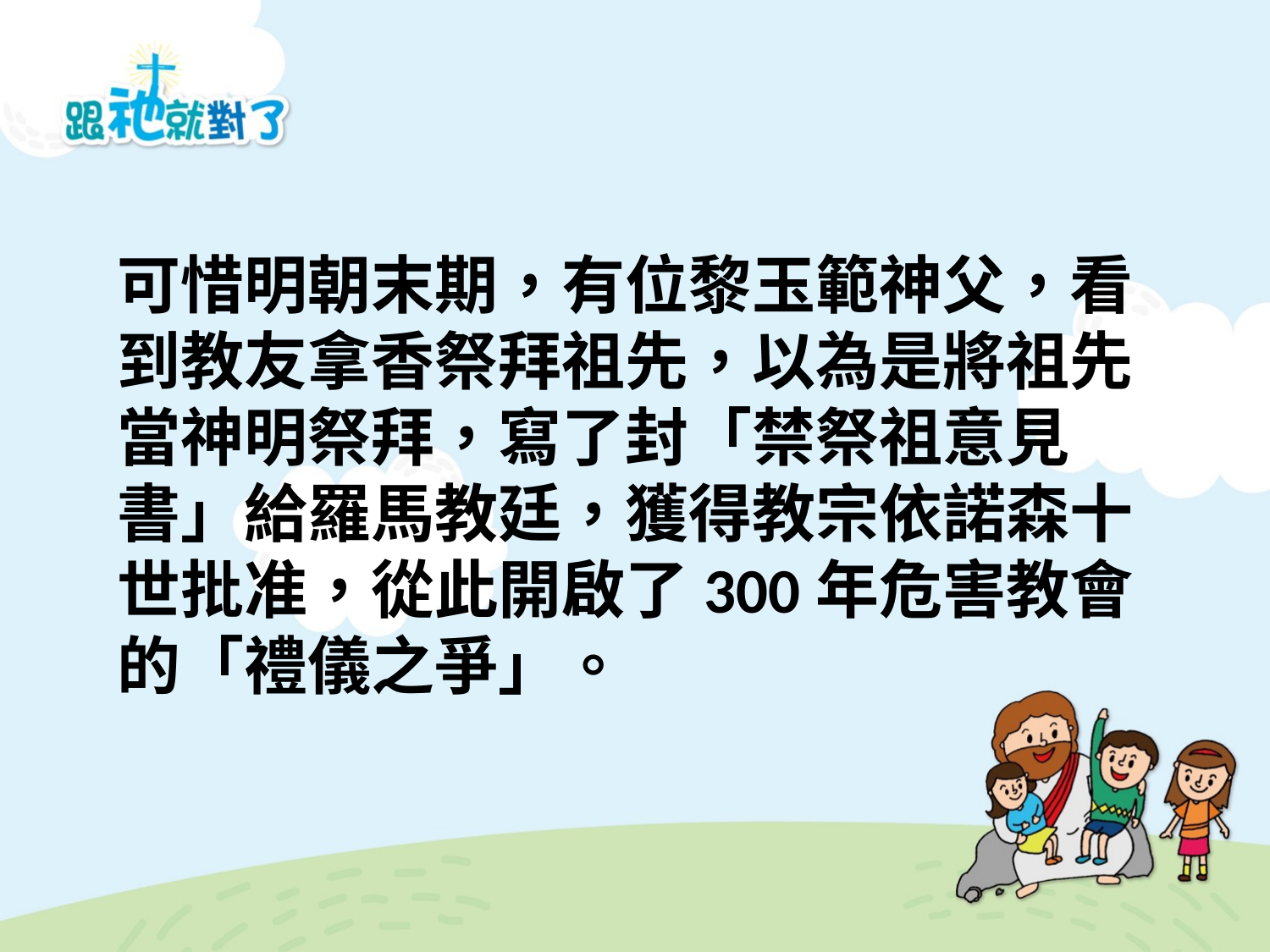

可惜明朝末期，有位黎玉範神父，看到教友拿香祭拜祖先，以為是將祖先當神明祭拜，寫了封「禁祭祖意見書」給羅馬教廷，獲得教宗依諾森十世批准，從此開啟了300年危害教會的「禮儀之爭」。